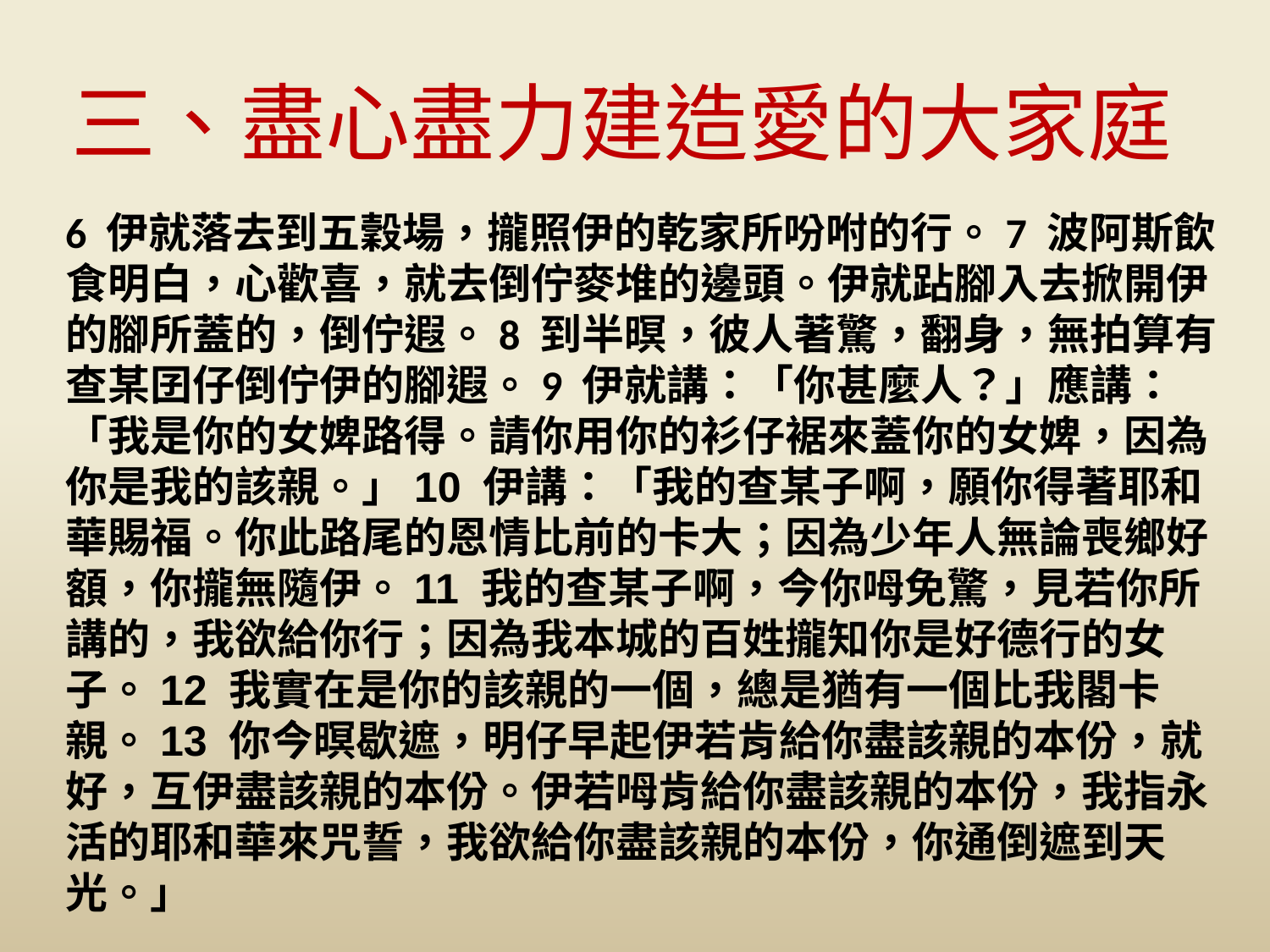

三、盡心盡力建造愛的大家庭
6 伊就落去到五穀場，攏照伊的乾家所吩咐的行。7 波阿斯飲食明白，心歡喜，就去倒佇麥堆的邊頭。伊就跕腳入去掀開伊的腳所蓋的，倒佇遐。8 到半暝，彼人著驚，翻身，無拍算有查某囝仔倒佇伊的腳遐。9 伊就講：「你甚麼人？」應講：「我是你的女婢路得。請你用你的衫仔裾來蓋你的女婢，因為你是我的該親。」10 伊講：「我的查某子啊，願你得著耶和華賜福。你此路尾的恩情比前的卡大；因為少年人無論喪鄉好額，你攏無隨伊。11 我的查某子啊，今你呣免驚，見若你所講的，我欲給你行；因為我本城的百姓攏知你是好德行的女子。12 我實在是你的該親的一個，總是猶有一個比我閣卡親。13 你今暝歇遮，明仔早起伊若肯給你盡該親的本份，就好，互伊盡該親的本份。伊若呣肯給你盡該親的本份，我指永活的耶和華來咒誓，我欲給你盡該親的本份，你通倒遮到天光。」